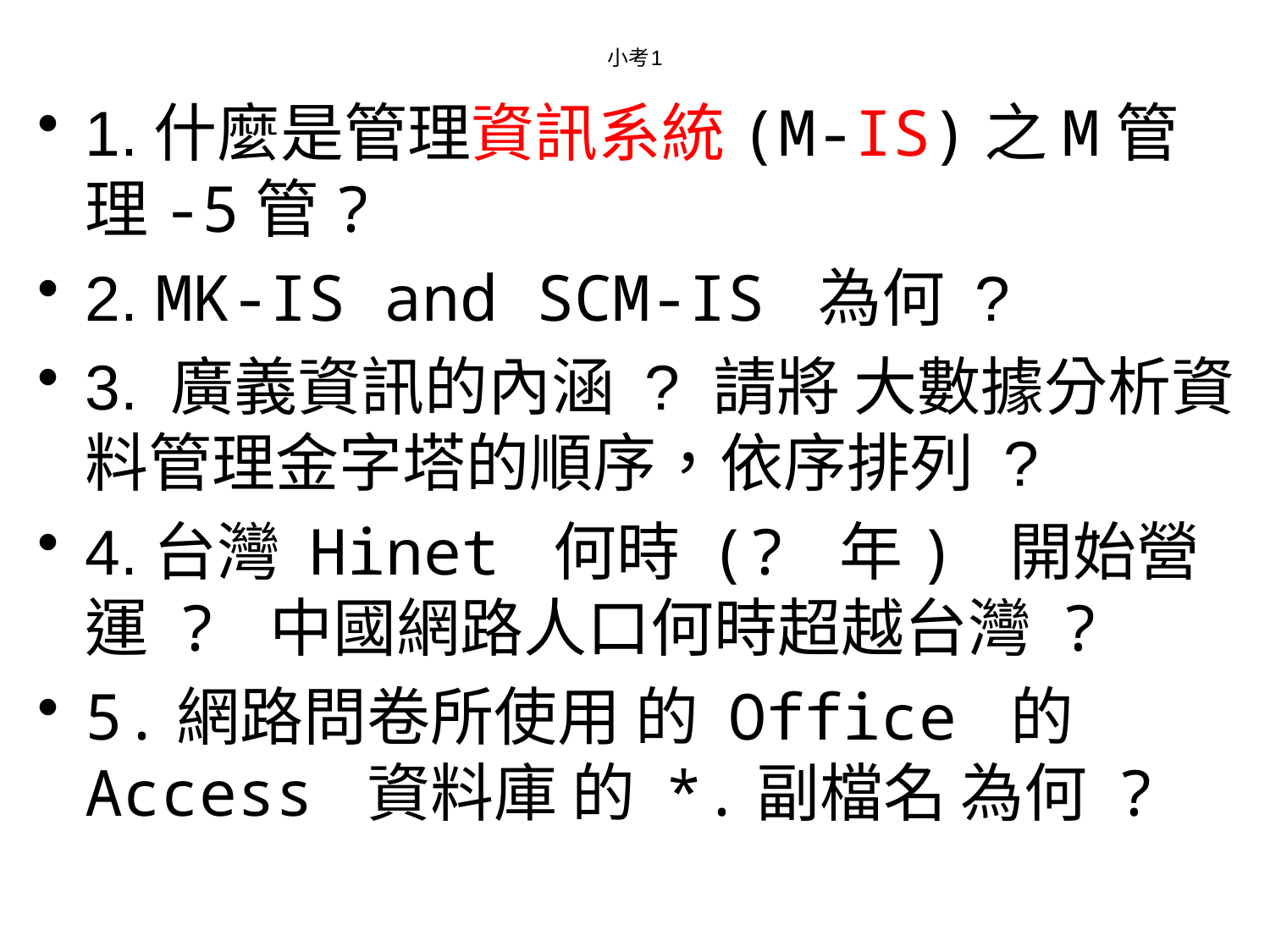

# 小考1
1.什麼是管理資訊系統(M-IS)之M管理-5管?
2. MK-IS and SCM-IS 為何 ?
3. 廣義資訊的內涵 ? 請將 大數據分析資料管理金字塔的順序，依序排列 ?
4.台灣 Hinet 何時 (? 年) 開始營運 ? 中國網路人口何時超越台灣 ?
5.網路問卷所使用 的 Office 的 Access 資料庫 的 *.副檔名 為何 ?